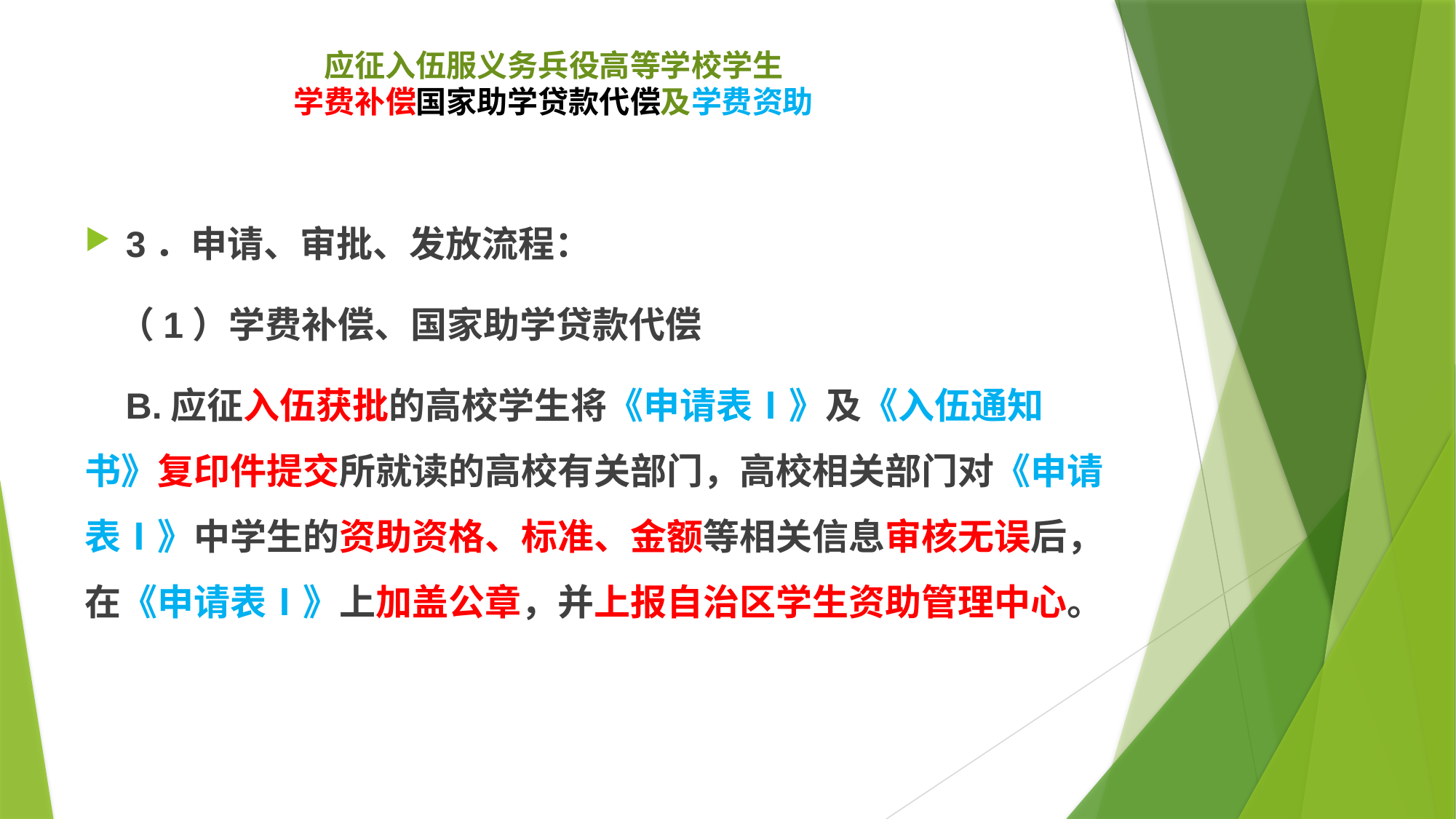

# 应征入伍服义务兵役高等学校学生 学费补偿国家助学贷款代偿及学费资助
3．申请、审批、发放流程：
   （1）学费补偿、国家助学贷款代偿
    B.应征入伍获批的高校学生将《申请表Ⅰ》及《入伍通知书》复印件提交所就读的高校有关部门，高校相关部门对《申请表Ⅰ》中学生的资助资格、标准、金额等相关信息审核无误后，在《申请表Ⅰ》上加盖公章，并上报自治区学生资助管理中心。